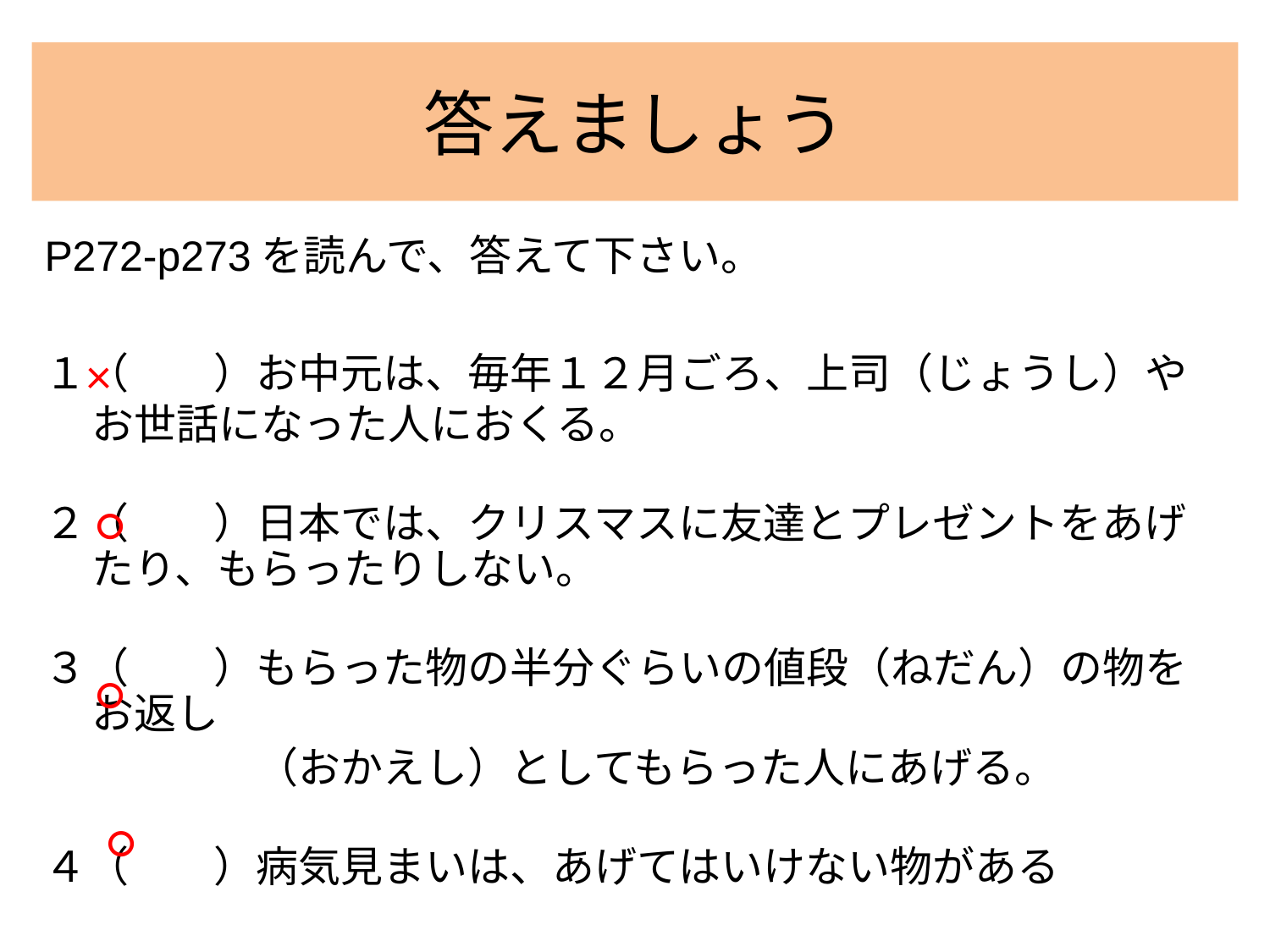

# 答えましょう
P272-p273を読んで、答えて下さい。

１（　　）お中元は、毎年１２月ごろ、上司（じょうし）やお世話になった人におくる。

２（　　）日本では、クリスマスに友達とプレゼントをあげたり、もらったりしない。

３（　　）もらった物の半分ぐらいの値段（ねだん）の物をお返し
　　　　　（おかえし）としてもらった人にあげる。

４（　　）病気見まいは、あげてはいけない物がある
×
○
○
○